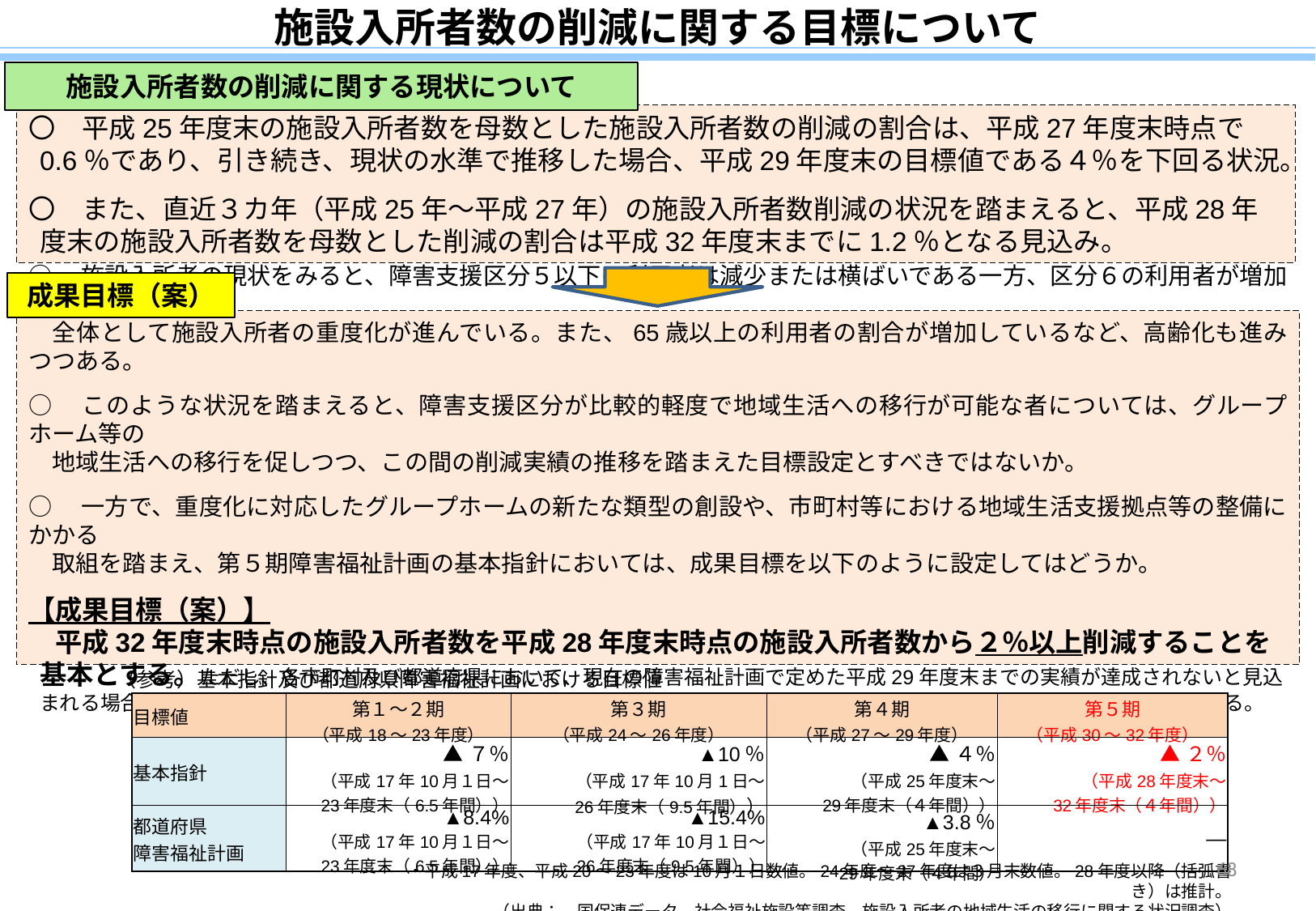

施設入所者数の削減に関する目標について
施設入所者数の削減に関する現状について
〇　平成25年度末の施設入所者数を母数とした施設入所者数の削減の割合は、平成27年度末時点で0.6％であり、引き続き、現状の水準で推移した場合、平成29年度末の目標値である４％を下回る状況。

〇　また、直近３カ年（平成25年～平成27年）の施設入所者数削減の状況を踏まえると、平成28年度末の施設入所者数を母数とした削減の割合は平成32年度末までに1.2％となる見込み。

成果目標（案）
○　施設入所者の現状をみると、障害支援区分５以下の利用者は減少または横ばいである一方、区分６の利用者が増加しており、
　全体として施設入所者の重度化が進んでいる。また、65歳以上の利用者の割合が増加しているなど、高齢化も進みつつある。

○　このような状況を踏まえると、障害支援区分が比較的軽度で地域生活への移行が可能な者については、グループホーム等の
　地域生活への移行を促しつつ、この間の削減実績の推移を踏まえた目標設定とすべきではないか。

○　一方で、重度化に対応したグループホームの新たな類型の創設や、市町村等における地域生活支援拠点等の整備にかかる
　取組を踏まえ、第５期障害福祉計画の基本指針においては、成果目標を以下のように設定してはどうか。

【成果目標（案）】
　平成32年度末時点の施設入所者数を平成28年度末時点の施設入所者数から２％以上削減することを基本とする。ただし、各市町村及び都道府県において、現在の障害福祉計画で定めた平成29年度末までの実績が達成されないと見込まれる場合は、新しい計画を定める際には、平成29年度末時点で未達成と見込まれる人数を加味して成果目標を設定するものとする。
（参考）基本指針及び都道府県障害福祉計画における目標値
| 目標値 | 第１～２期 （平成18～23年度） | 第３期 （平成24～26年度） | 第４期 （平成27～29年度） | 第５期 （平成30～32年度） |
| --- | --- | --- | --- | --- |
| 基本指針 | ▲７％ （平成17年10月１日～ 23年度末（6.5年間）） | ▲10％ （平成17年10月1日～ 26年度末（9.5年間）） | ▲４％ （平成25年度末～ 29年度末（４年間）） | ▲２％ （平成28年度末～ 32年度末（４年間）） |
| 都道府県 障害福祉計画 | ▲8.4% （平成17年10月１日～ 23年度末（6.5年間）） | ▲15.4% （平成17年10月１日～ 26年度末（9.5年間）） | ▲3.8％ （平成25年度末～ 29年度末（４年間） | ― |
68
・平成17年度、平成20～23年度は10月１日数値。24年度～27年度は３月末数値。28年度以降（括弧書き）は推計。
　　（出典：　国保連データ、社会福祉施設等調査、施設入所者の地域生活の移行に関する状況調査）